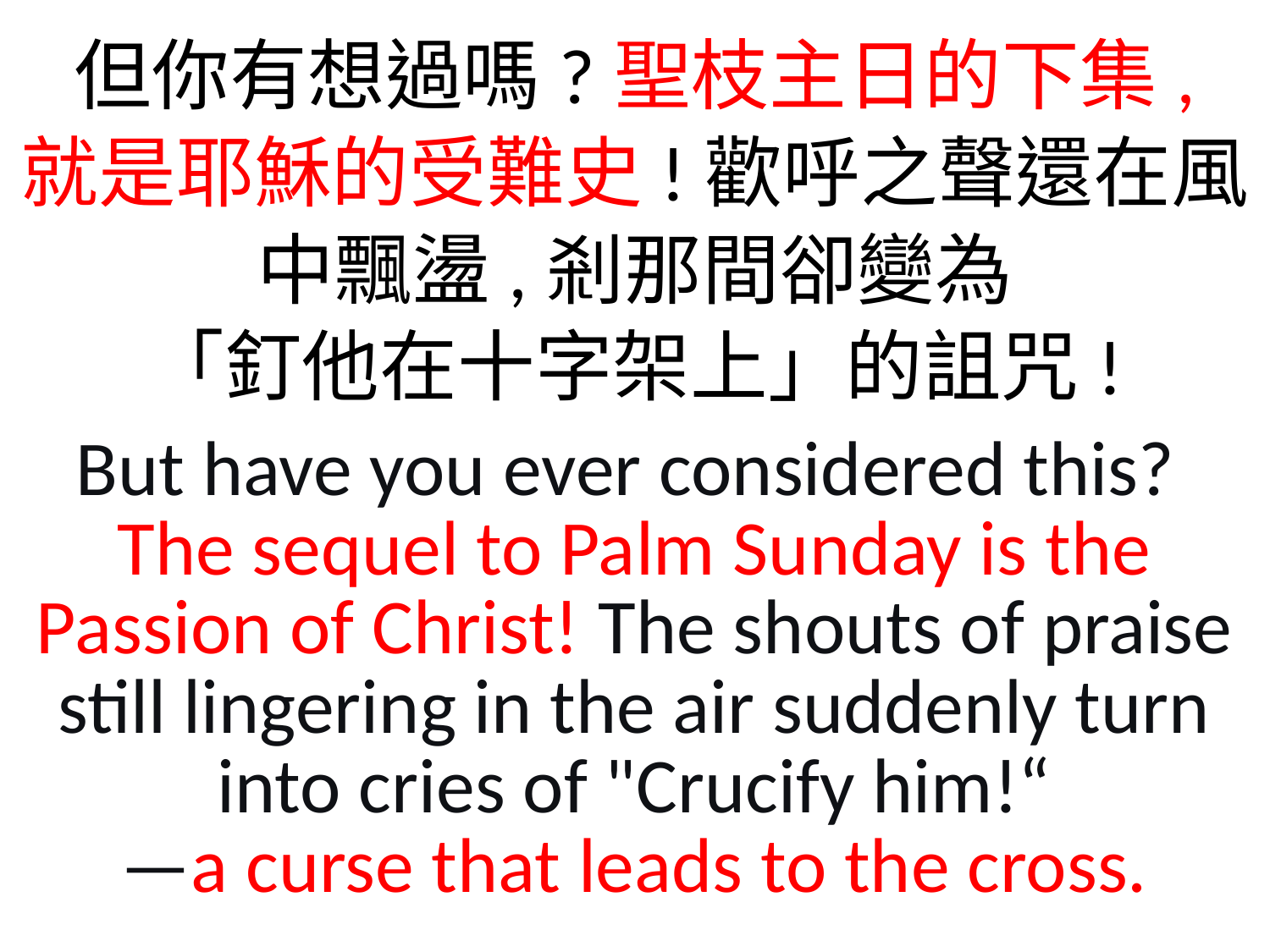

但你有想過嗎?聖枝主日的下集,
就是耶穌的受難史!歡呼之聲還在風中飄盪,剎那間卻變為
「釘他在十字架上」的詛咒!
But have you ever considered this?
The sequel to Palm Sunday is the Passion of Christ! The shouts of praise still lingering in the air suddenly turn into cries of "Crucify him!“
—a curse that leads to the cross.